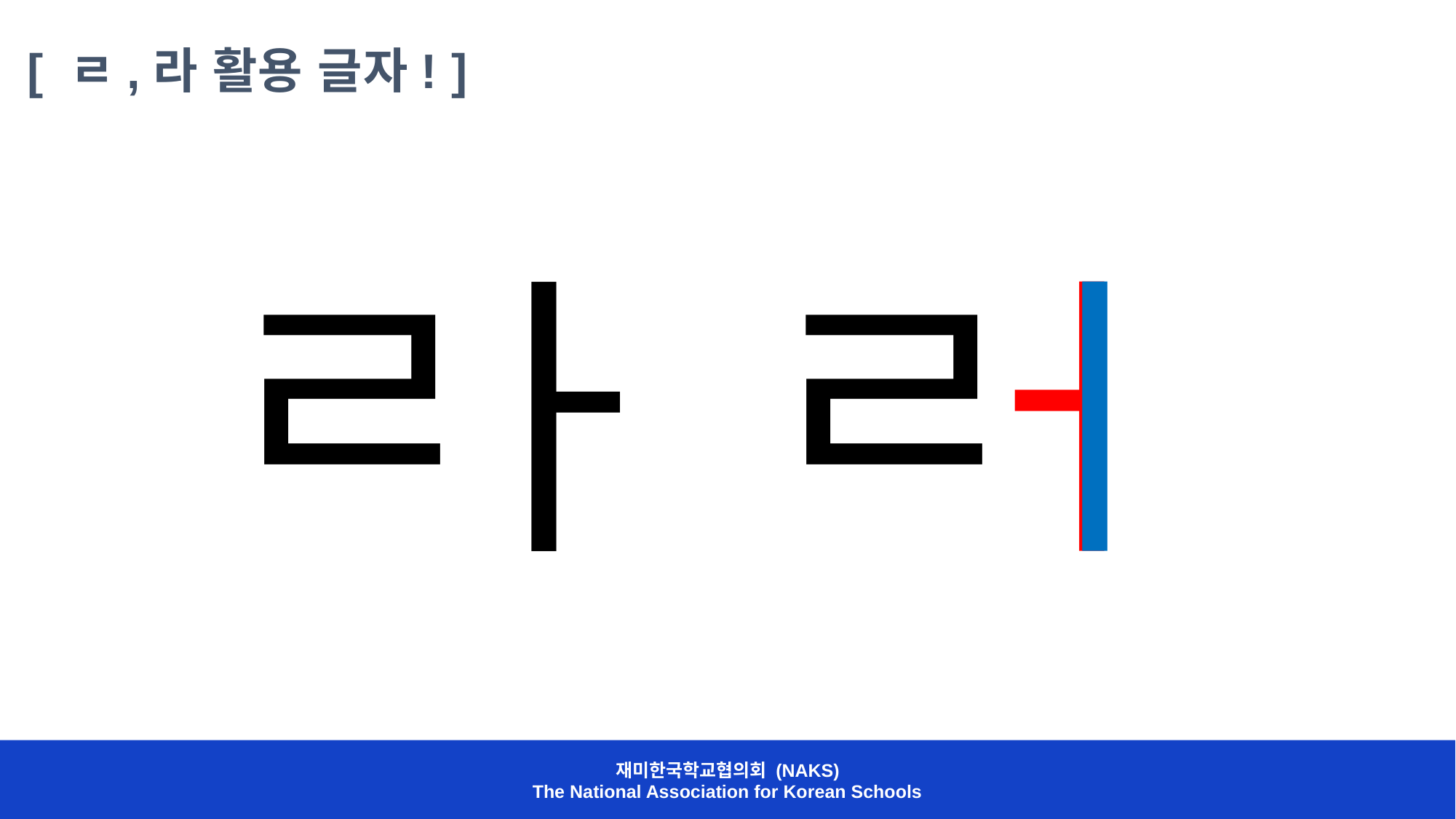

[ ㄹ,라 활용 글자! ]
ㄹ
ㄹ
ㅏ
ㅣ
ㅓ
재미한국학교협의회 (NAKS)
The National Association for Korean Schools